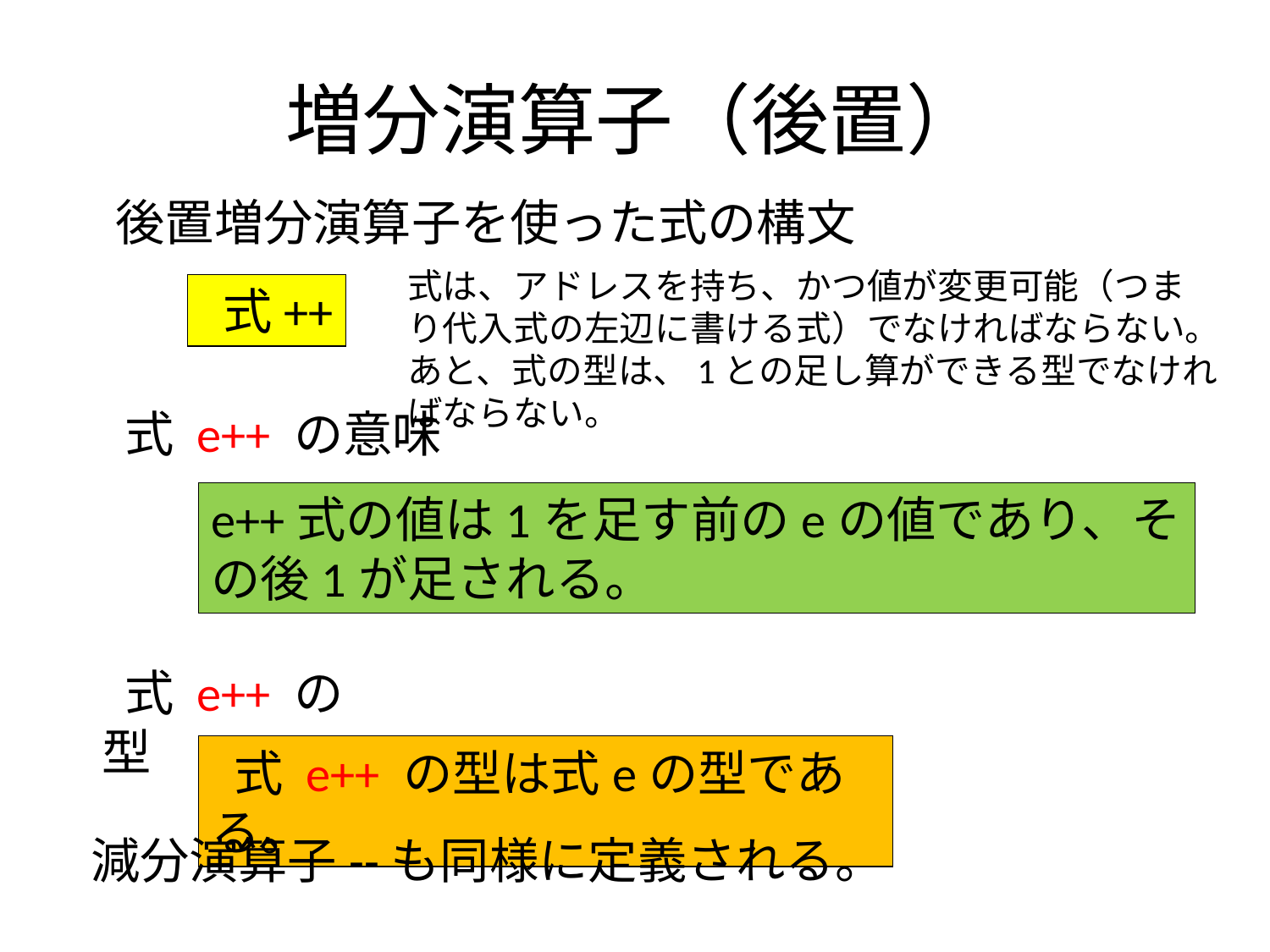

# 増分演算子（後置）
後置増分演算子を使った式の構文
式は、アドレスを持ち、かつ値が変更可能（つまり代入式の左辺に書ける式）でなければならない。あと、式の型は、1との足し算ができる型でなければならない。
 式++
 式 e++ の意味
e++式の値は1を足す前のeの値であり、その後1が足される。
 式 e++ の型
 式 e++ の型は式eの型である。
減分演算子--も同様に定義される。